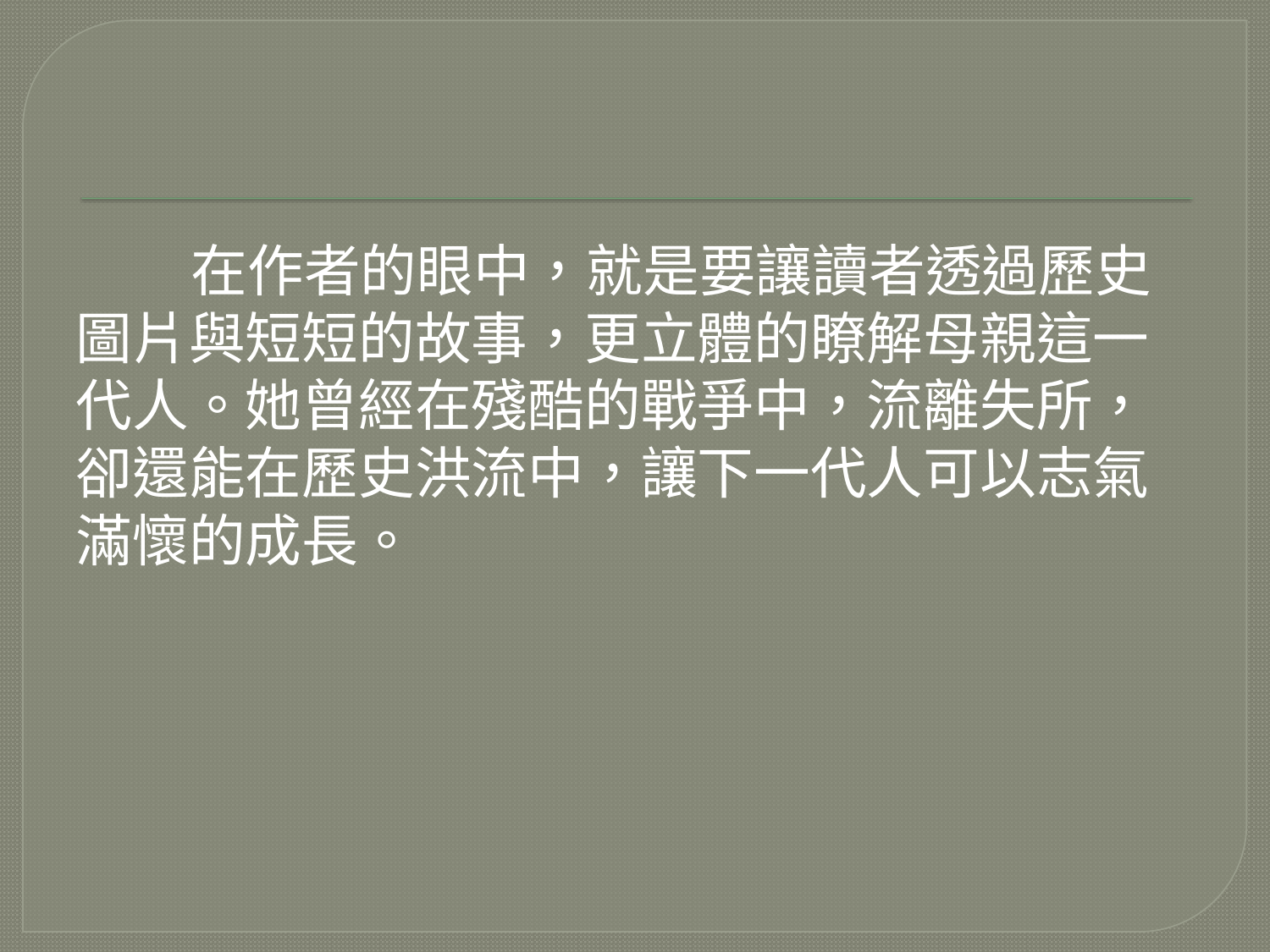

#
        在作者的眼中，就是要讓讀者透過歷史圖片與短短的故事，更立體的瞭解母親這一代人。她曾經在殘酷的戰爭中，流離失所，卻還能在歷史洪流中，讓下一代人可以志氣滿懷的成長。